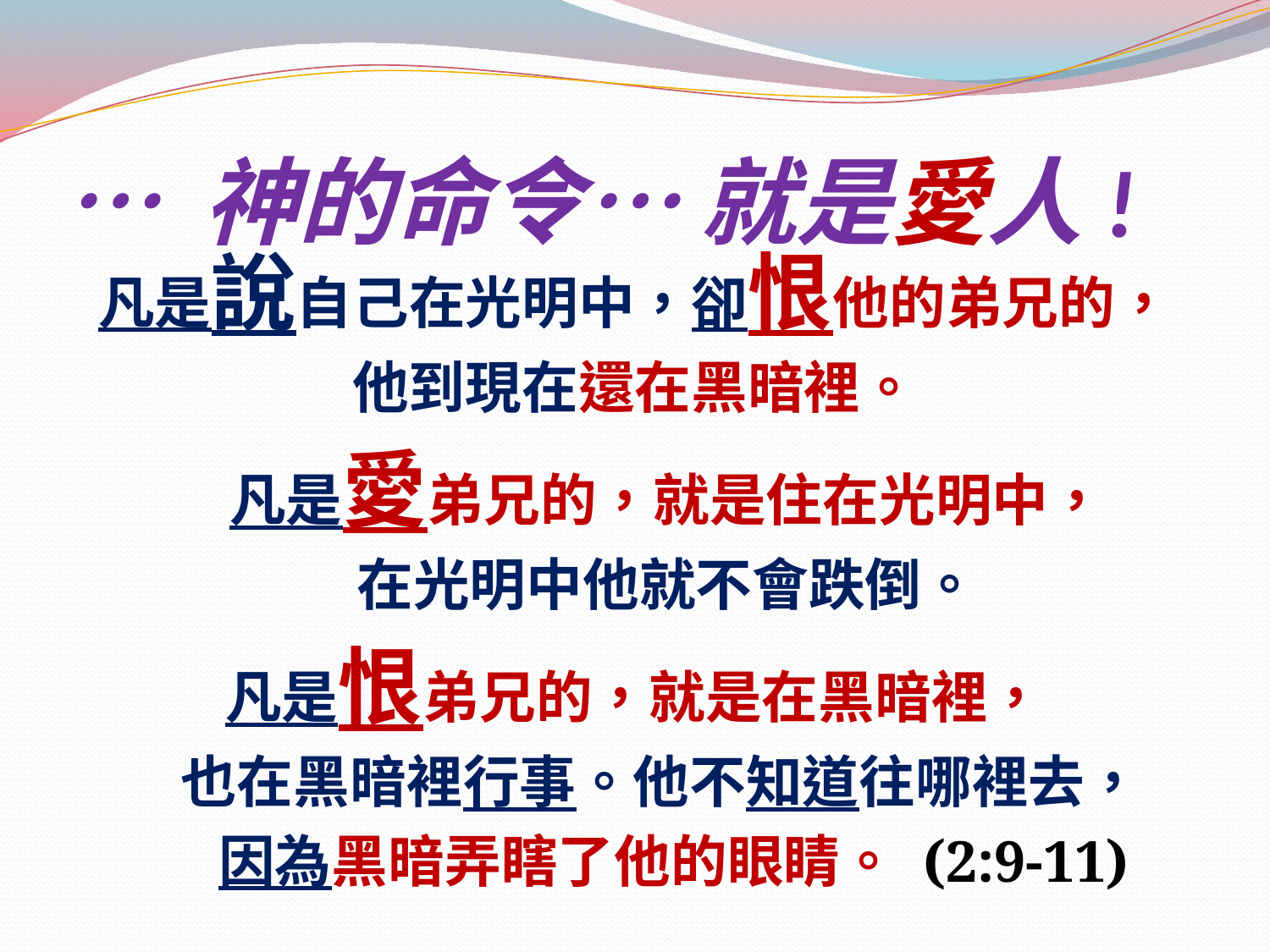

# … 神的命令… 就是愛人!
凡是說自己在光明中，卻恨他的弟兄的，
他到現在還在黑暗裡。
    凡是愛弟兄的，就是住在光明中，
    在光明中他就不會跌倒。
凡是恨弟兄的，就是在黑暗裡，
   也在黑暗裡行事。他不知道往哪裡去，
     因為黑暗弄瞎了他的眼睛。 (2:9-11)